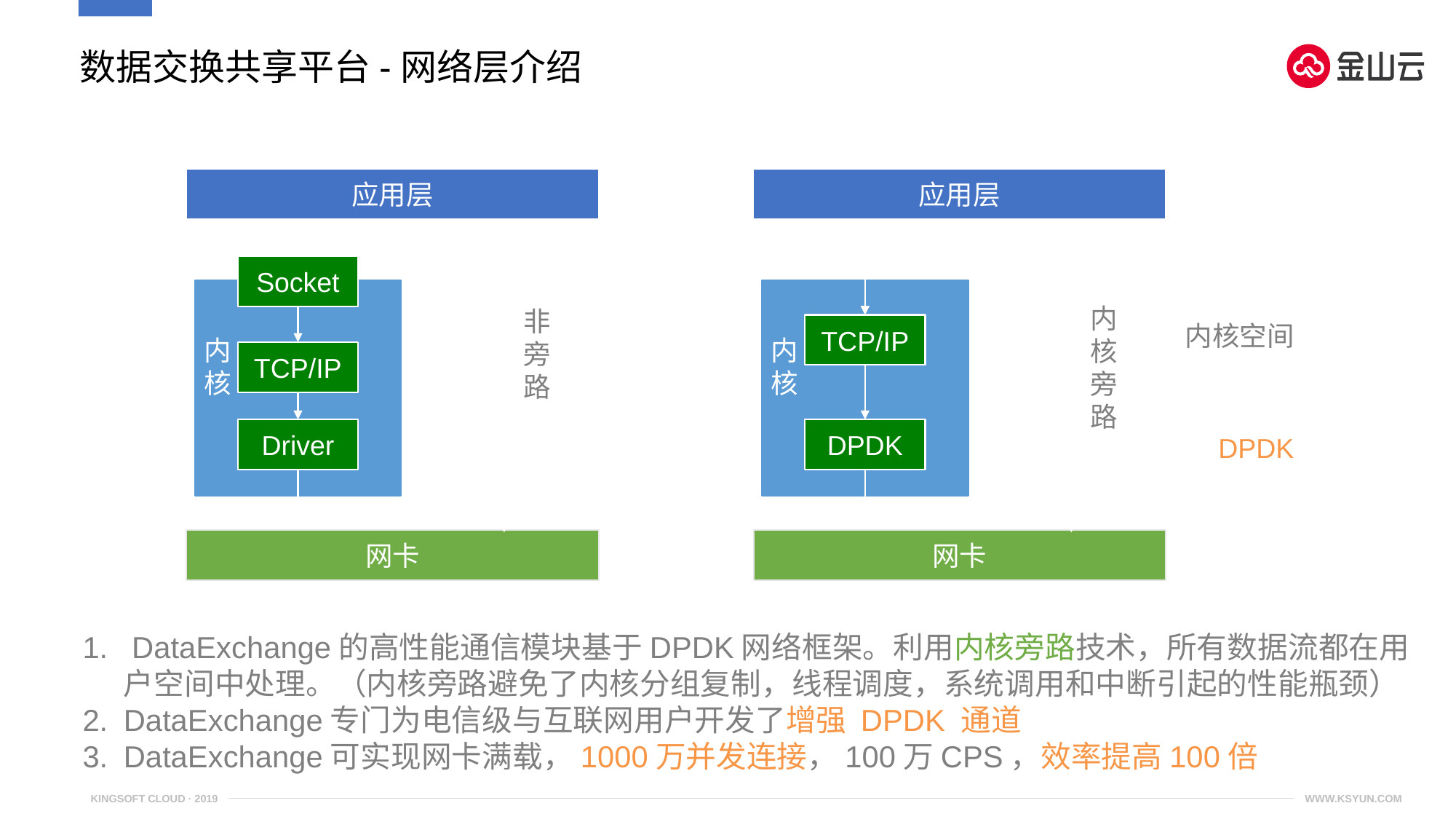

数据交换共享平台-网络层介绍
应用层
Socket

非旁路
TCP/IP
Driver
网卡
应用层
用户空间

内核旁路
内核空间
TCP/IP
内核
内核
DPDK
DPDK
网卡
 DataExchange的高性能通信模块基于DPDK网络框架。利用内核旁路技术，所有数据流都在用户空间中处理。（内核旁路避免了内核分组复制，线程调度，系统调用和中断引起的性能瓶颈）
DataExchange专门为电信级与互联网用户开发了增强 DPDK 通道，将 DPDK 与 TCP/IP 绑定
DataExchange可实现网卡满载，1000万并发连接，100万CPS，效率提高100倍